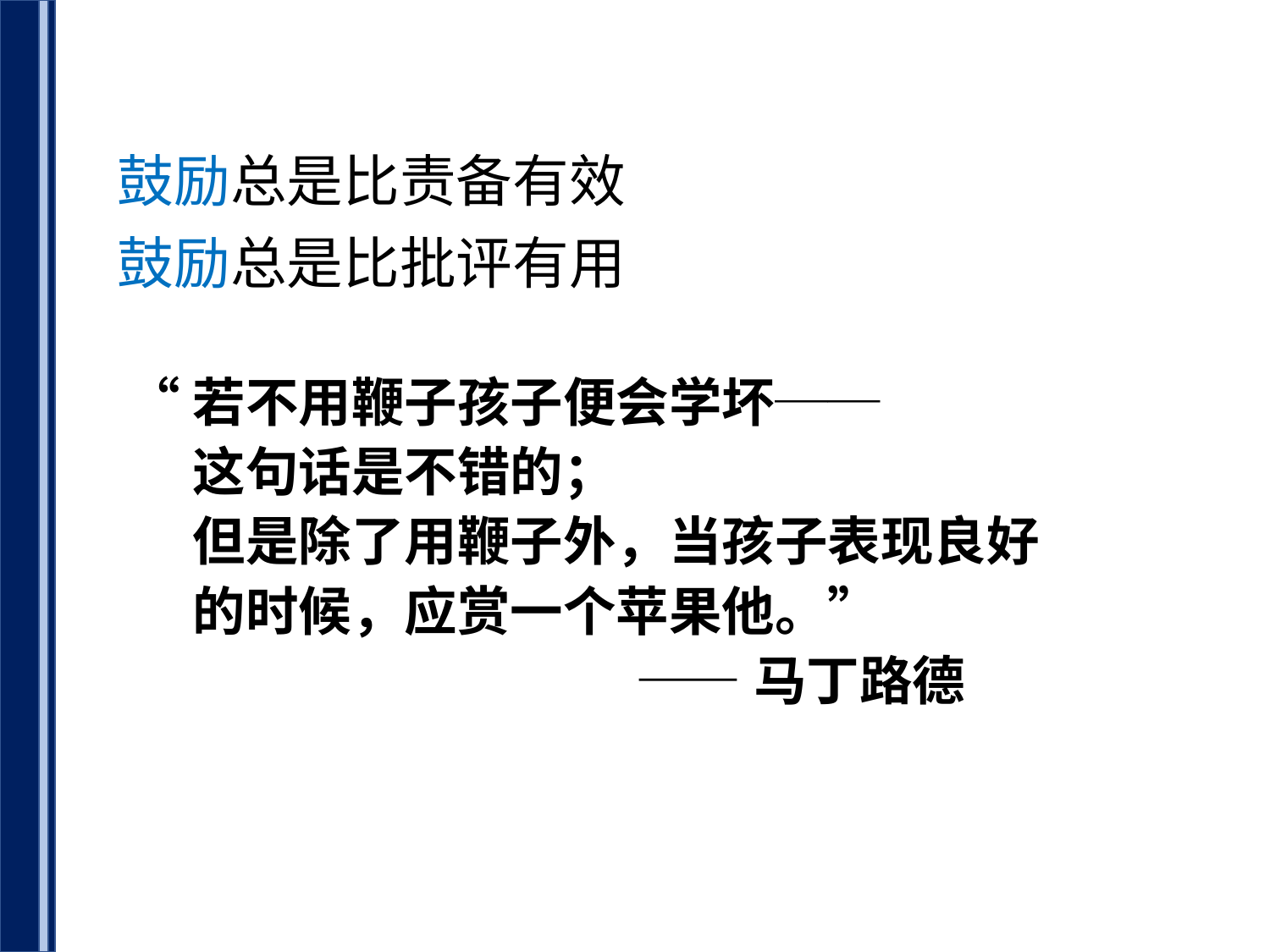

鼓励总是比责备有效
鼓励总是比批评有用
“若不用鞭子孩子便会学坏──
  这句话是不错的；
  但是除了用鞭子外，当孩子表现良好
  的时候，应赏一个苹果他。”
				——马丁路德